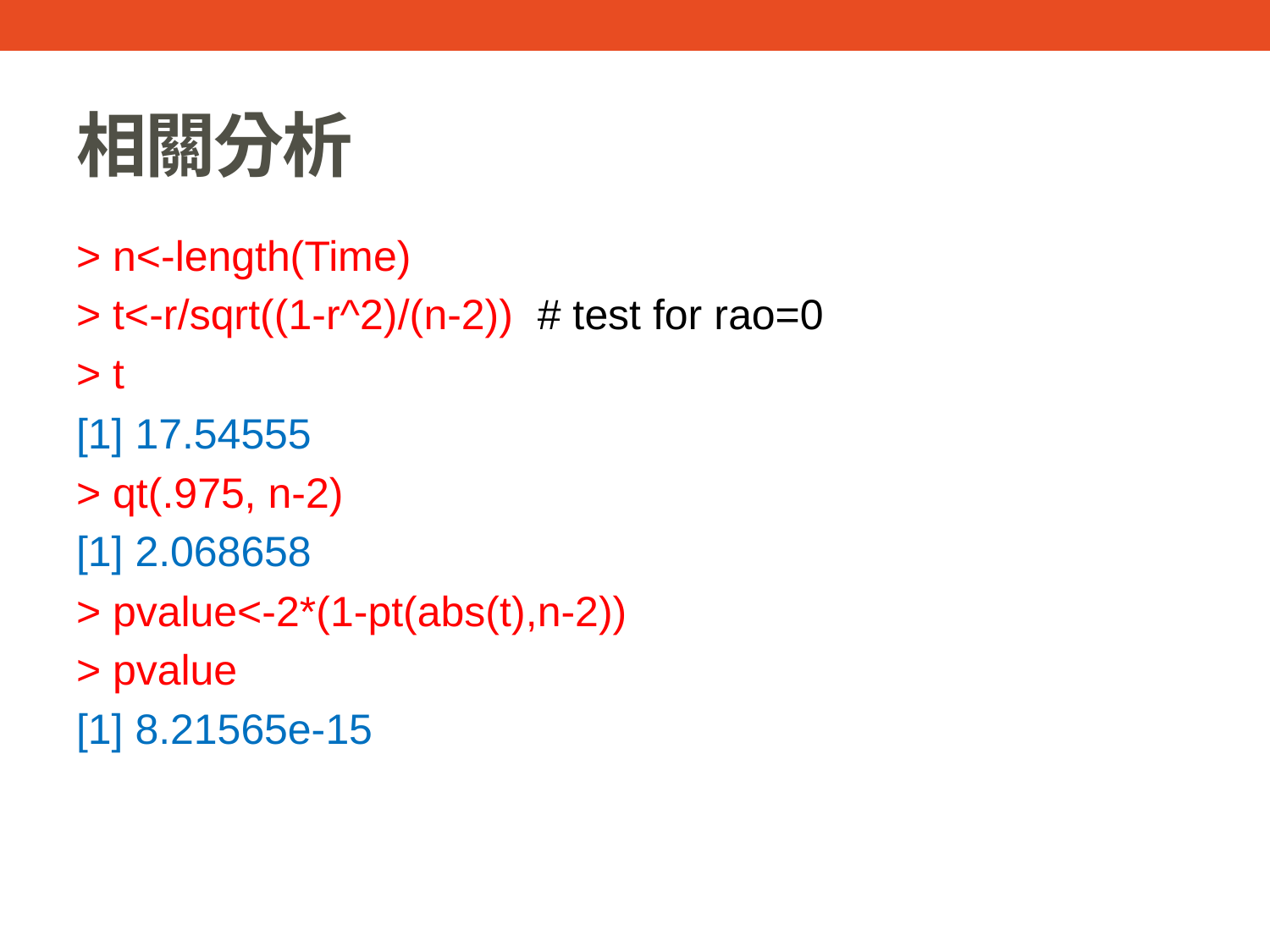

# 相關分析
> n<-length(Time)
> t<-r/sqrt((1-r^2)/(n-2))  # test for rao=0
> t
[1] 17.54555
> qt(.975, n-2)
[1] 2.068658
> pvalue<-2*(1-pt(abs(t),n-2))
> pvalue
[1] 8.21565e-15